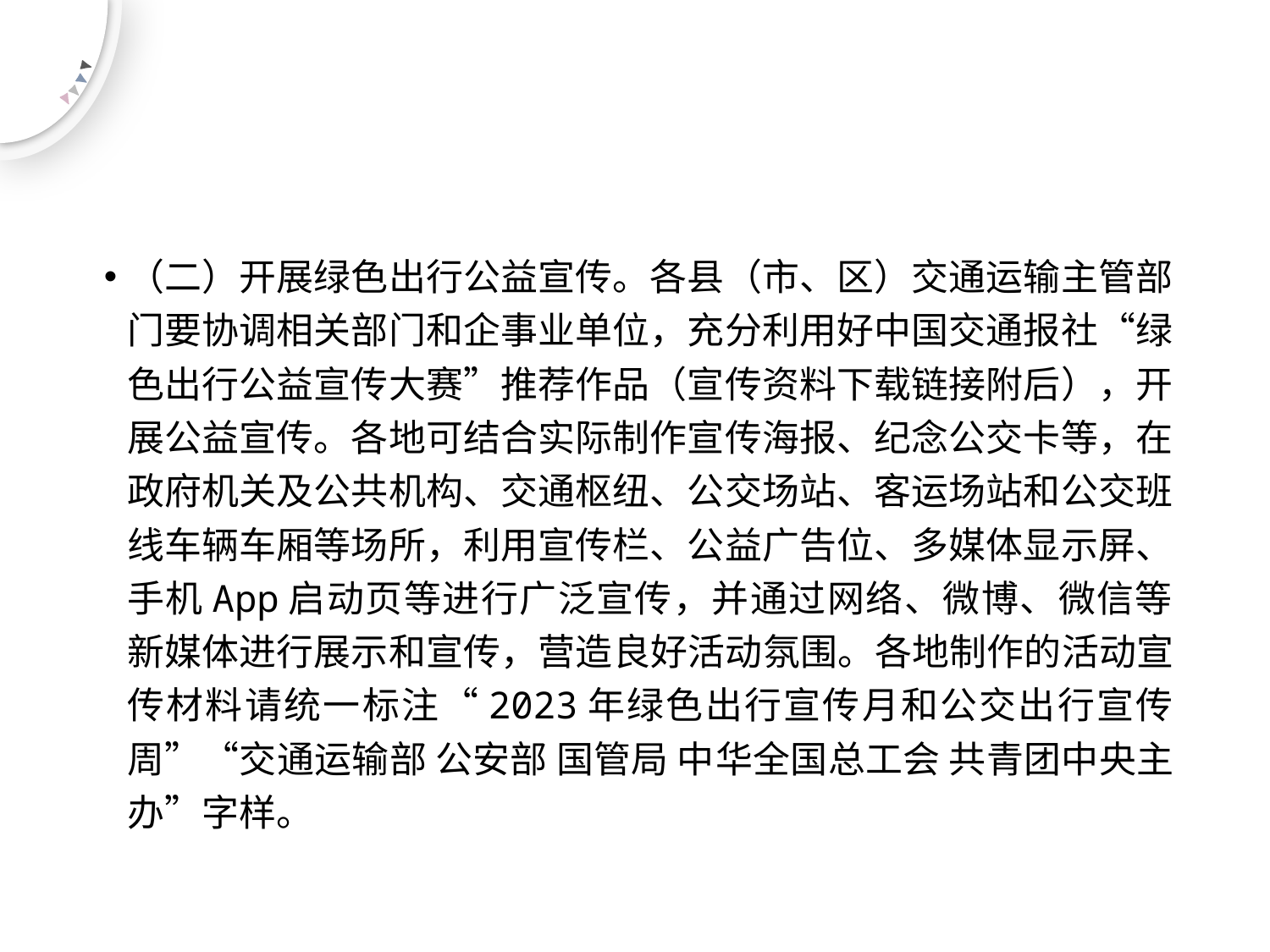

#
（二）开展绿色出行公益宣传。各县（市、区）交通运输主管部门要协调相关部门和企事业单位，充分利用好中国交通报社“绿色出行公益宣传大赛”推荐作品（宣传资料下载链接附后），开展公益宣传。各地可结合实际制作宣传海报、纪念公交卡等，在政府机关及公共机构、交通枢纽、公交场站、客运场站和公交班线车辆车厢等场所，利用宣传栏、公益广告位、多媒体显示屏、手机App启动页等进行广泛宣传，并通过网络、微博、微信等新媒体进行展示和宣传，营造良好活动氛围。各地制作的活动宣传材料请统一标注“2023年绿色出行宣传月和公交出行宣传周”“交通运输部 公安部 国管局 中华全国总工会 共青团中央主办”字样。